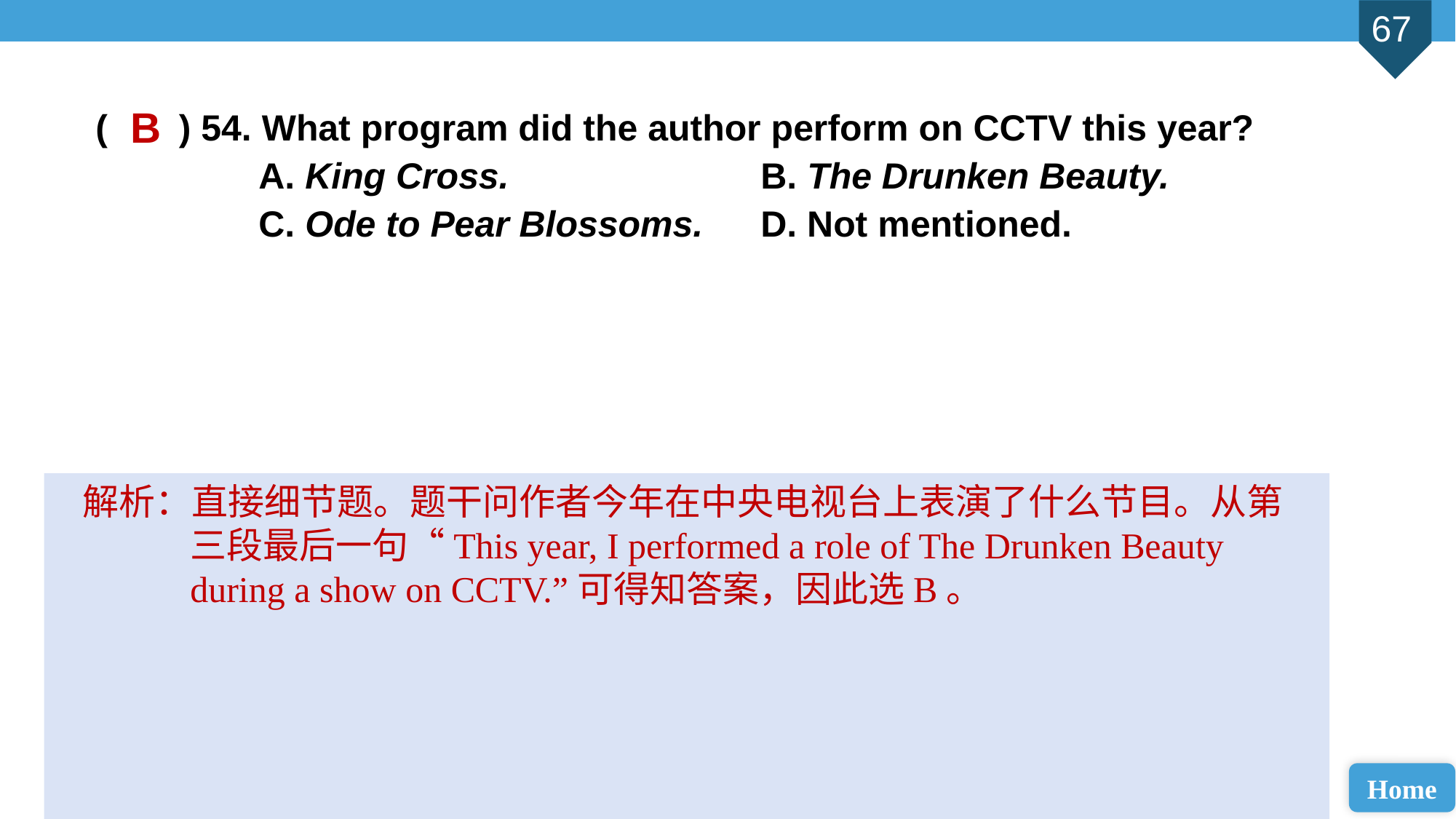

B
(       ) 54. What program did the author perform on CCTV this year?
                A. King Cross.	          		 B. The Drunken Beauty.
                C. Ode to Pear Blossoms. 	 D. Not mentioned.

解析：直接细节题。题干问作者今年在中央电视台上表演了什么节目。从第三段最后一句“This year, I performed a role of The Drunken Beauty during a show on CCTV.”可得知答案，因此选B。